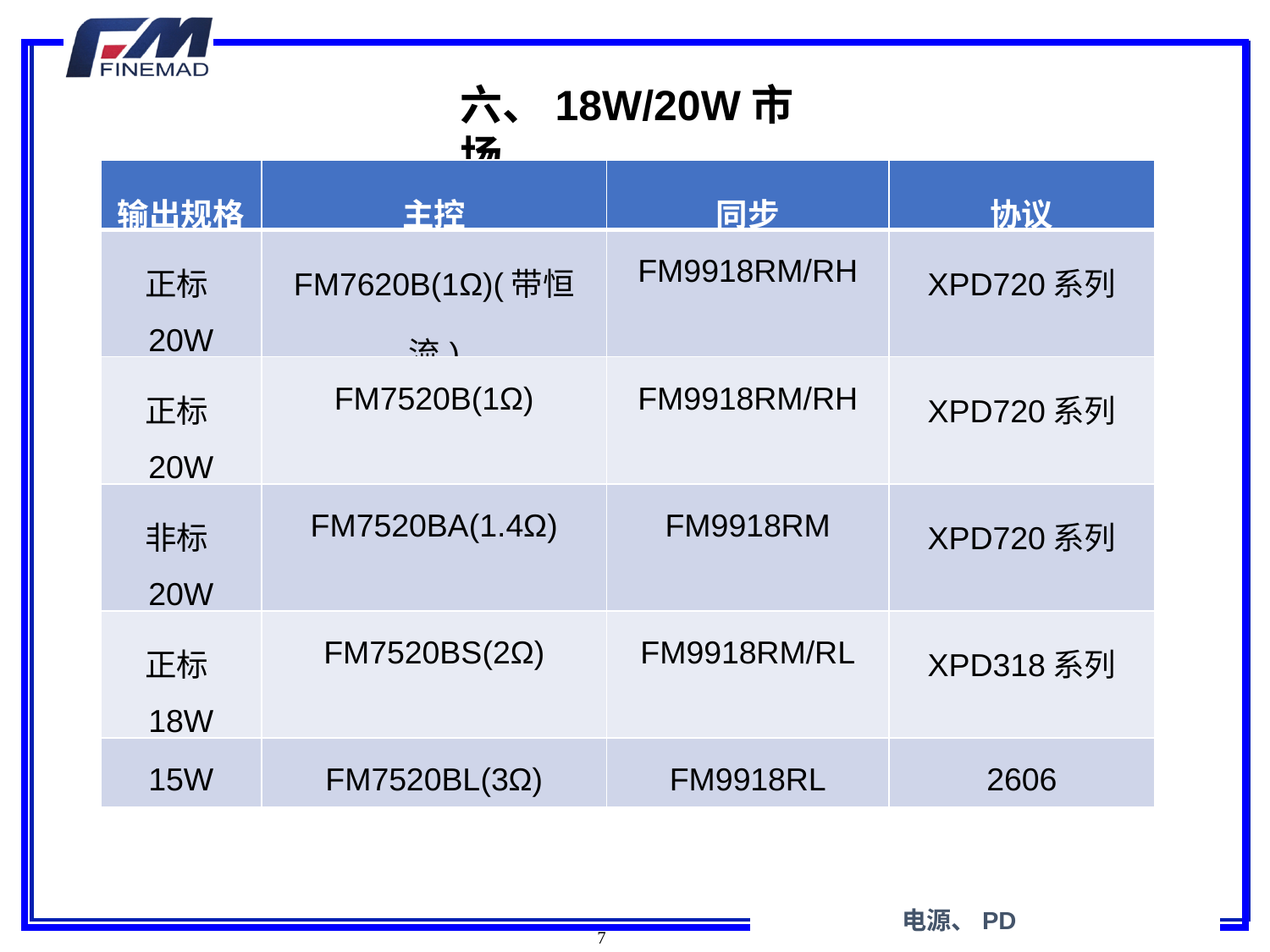

六、18W/20W市场
| 输出规格 | 主控 | 同步 | 协议 |
| --- | --- | --- | --- |
| 正标20W | FM7620B(1Ω)(带恒流) | FM9918RM/RH | XPD720系列 |
| 正标20W | FM7520B(1Ω) | FM9918RM/RH | XPD720系列 |
| 非标20W | FM7520BA(1.4Ω) | FM9918RM | XPD720系列 |
| 正标18W | FM7520BS(2Ω) | FM9918RM/RL | XPD318系列 |
| 15W | FM7520BL(3Ω) | FM9918RL | 2606 |
 电源、PD